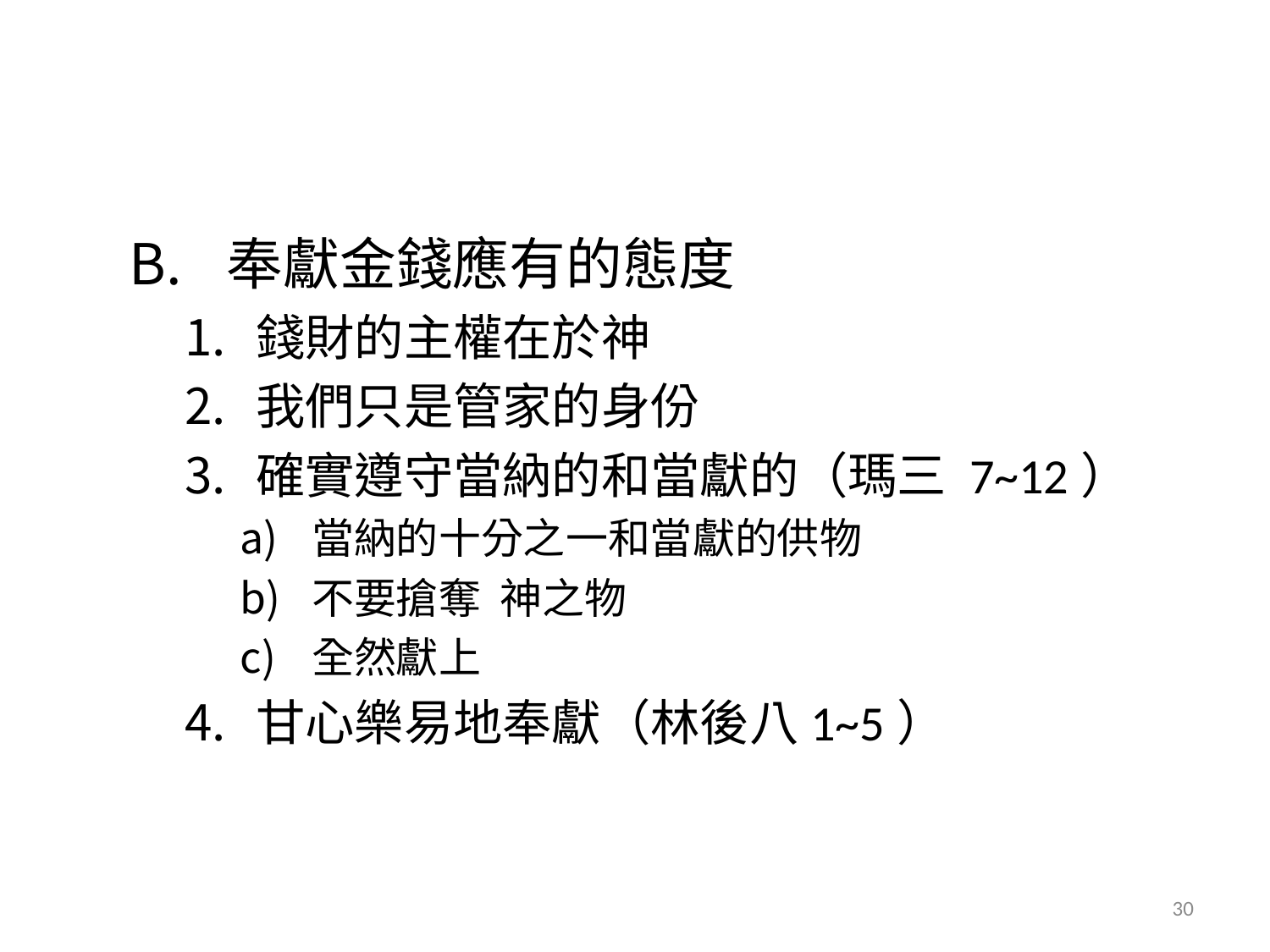

#
 奉獻金錢應有的態度
錢財的主權在於神
我們只是管家的身份
確實遵守當納的和當獻的（瑪三 7~12）
當納的十分之一和當獻的供物
不要搶奪  神之物
全然獻上
甘心樂易地奉獻（林後八1~5）
30